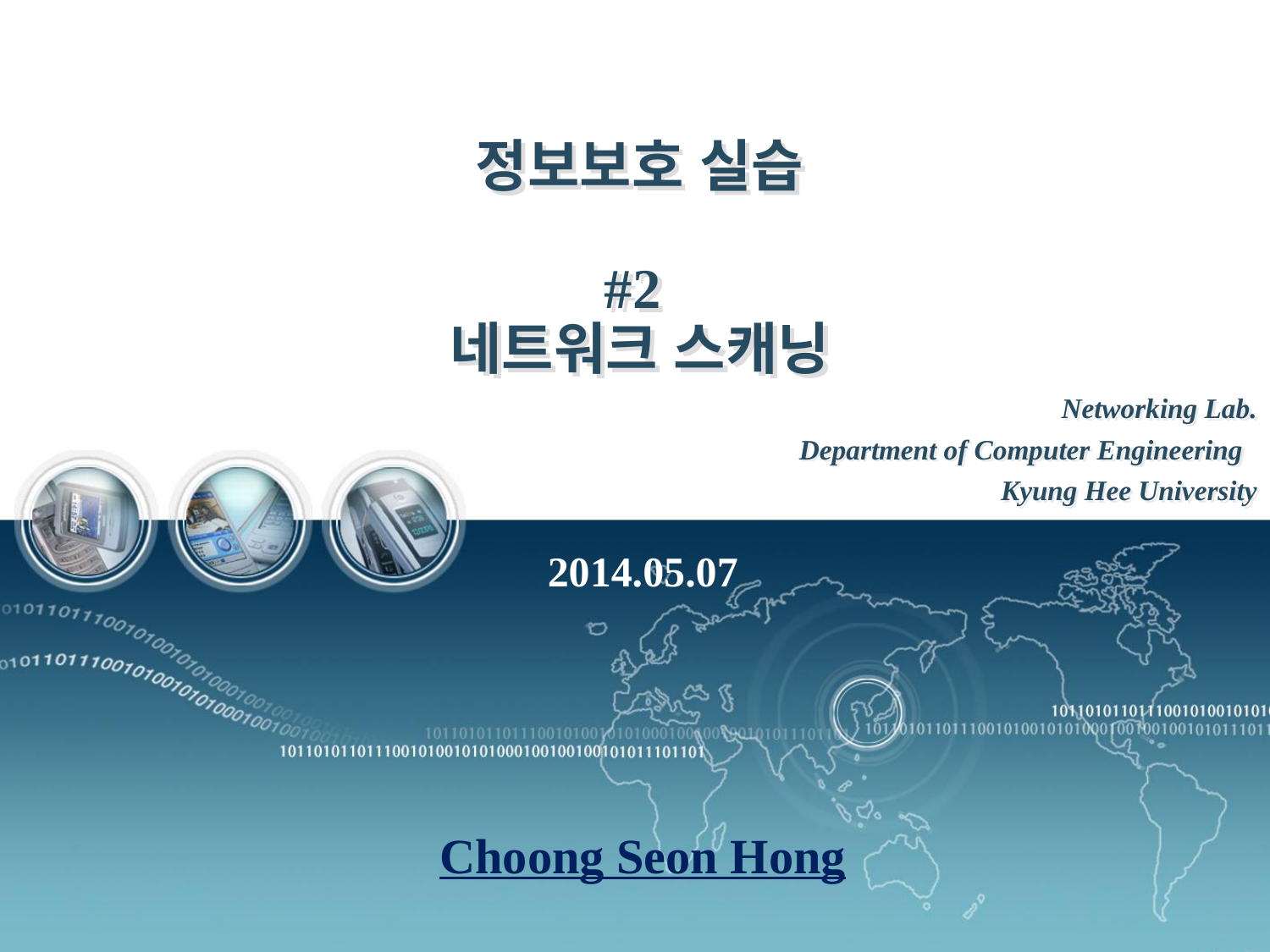

# 정보보호 실습 #2 네트워크 스캐닝
Networking Lab.
Department of Computer Engineering
Kyung Hee University

2014.05.07

Choong Seon Hong